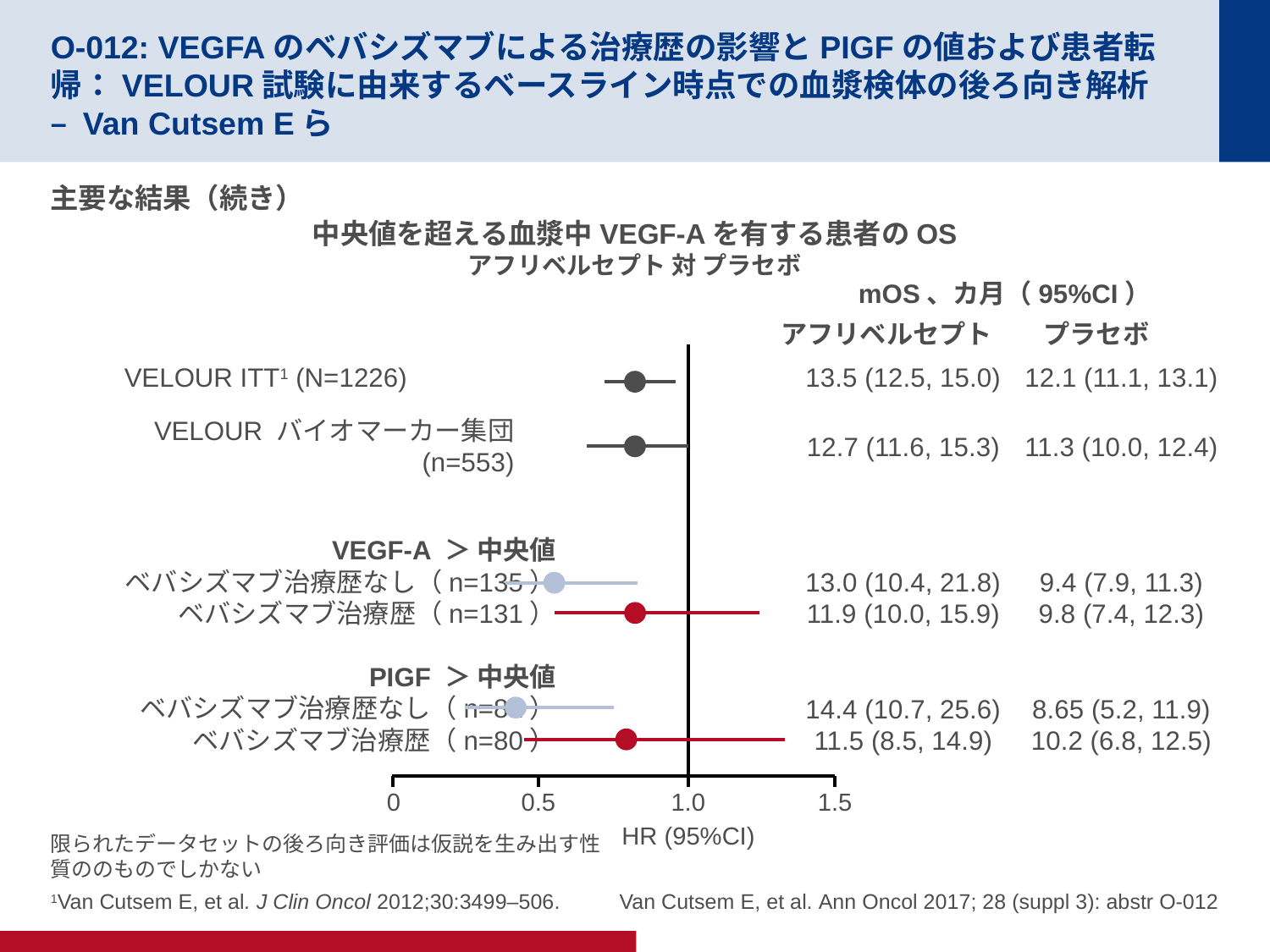

# O-012: VEGFAのベバシズマブによる治療歴の影響とPIGFの値および患者転帰：VELOUR試験に由来するベースライン時点での血漿検体の後ろ向き解析 – Van Cutsem Eら
主要な結果（続き）

中央値を超える血漿中VEGF-Aを有する患者のOS
アフリベルセプト 対 プラセボ
mOS、カ月（95%CI）
アフリベルセプト
プラセボ
VELOUR ITT1 (N=1226)
13.5 (12.5, 15.0)
12.1 (11.1, 13.1)

VELOUR バイオマーカー集団
(n=553)
12.7 (11.6, 15.3)
11.3 (10.0, 12.4)

VEGF-A ＞ 中央値
ベバシズマブ治療歴なし（n=135）
ベバシズマブ治療歴（n=131）

PIGF ＞ 中央値
ベバシズマブ治療歴なし（n=81）
ベバシズマブ治療歴（n=80）
13.0 (10.4, 21.8)
11.9 (10.0, 15.9)
9.4 (7.9, 11.3)
9.8 (7.4, 12.3)

14.4 (10.7, 25.6)
11.5 (8.5, 14.9)
8.65 (5.2, 11.9)
10.2 (6.8, 12.5)

0
0.5
1.0
1.5
HR (95%CI)
限られたデータセットの後ろ向き評価は仮説を生み出す性質ののものでしかない
1Van Cutsem E, et al. J Clin Oncol 2012;30:3499–506.
Van Cutsem E, et al. Ann Oncol 2017; 28 (suppl 3): abstr O-012